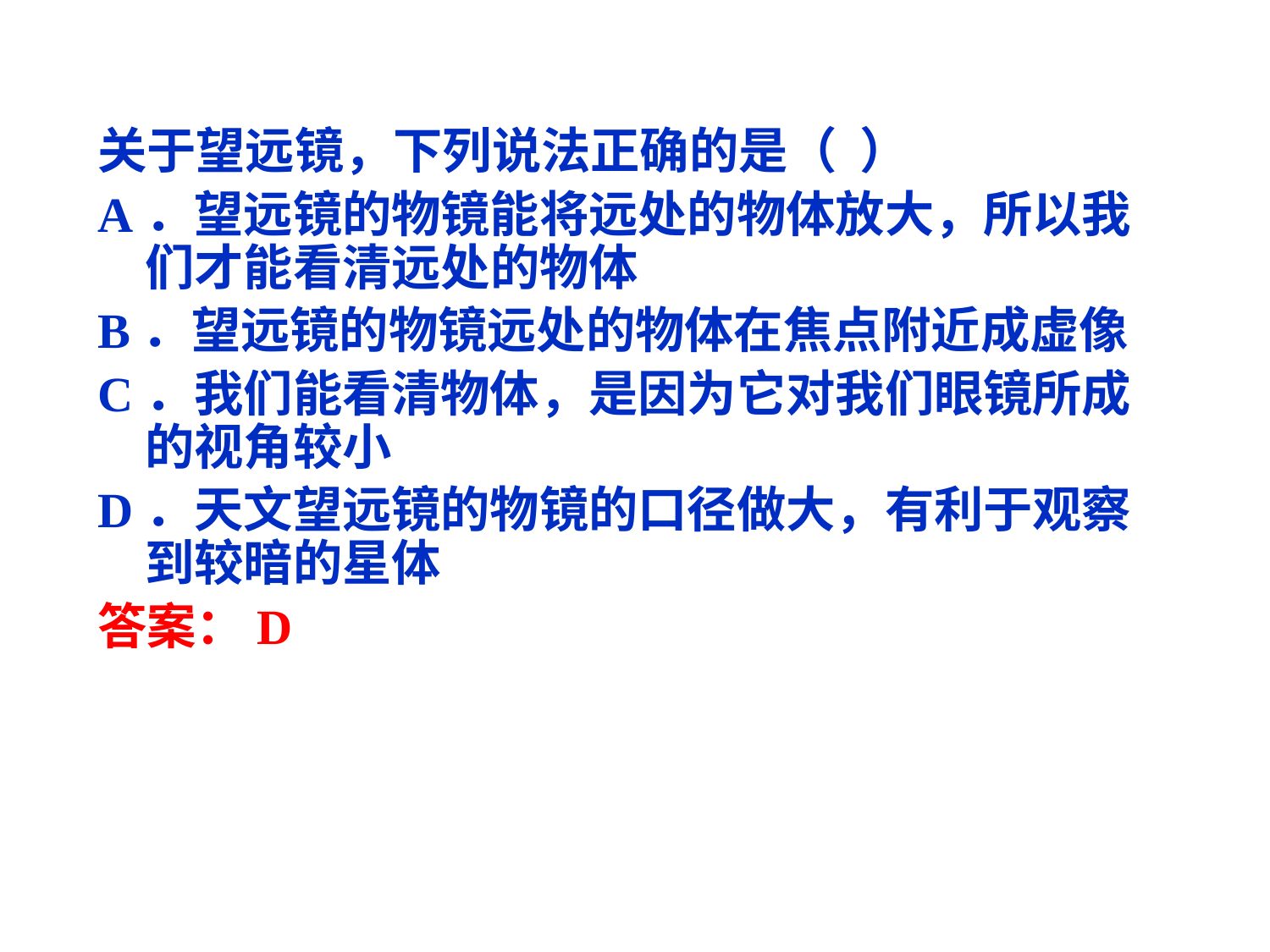

关于望远镜，下列说法正确的是（  ）
A．望远镜的物镜能将远处的物体放大，所以我们才能看清远处的物体
B．望远镜的物镜远处的物体在焦点附近成虚像
C．我们能看清物体，是因为它对我们眼镜所成的视角较小
D．天文望远镜的物镜的口径做大，有利于观察到较暗的星体
答案：D